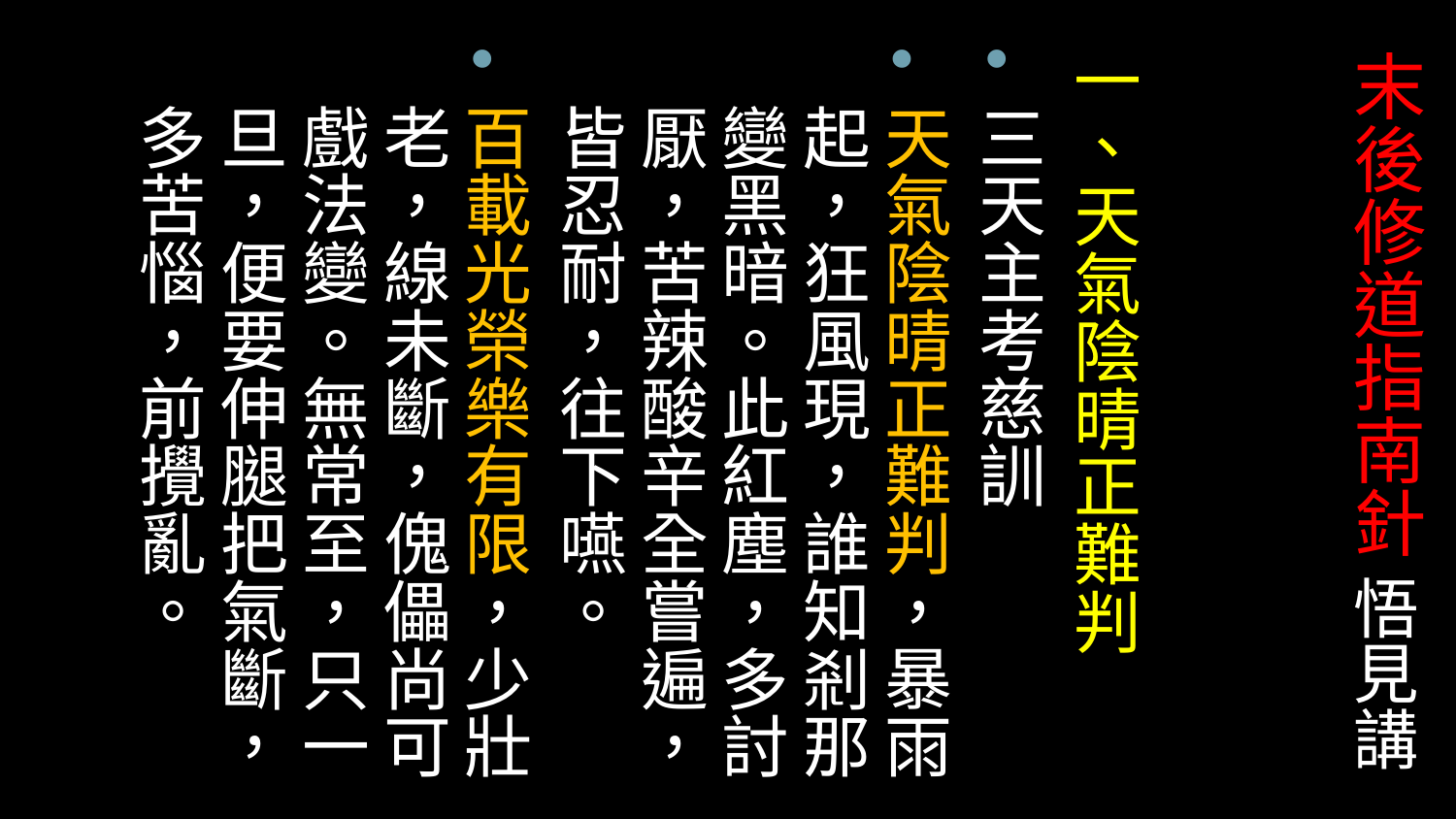

一、天氣陰晴正難判
三天主考慈訓
天氣陰晴正難判，暴雨起，狂風現，誰知剎那變黑暗。此紅塵，多討厭，苦辣酸辛全嘗遍，皆忍耐，往下嚥。
百載光榮樂有限，少壯老，線未斷，傀儡尚可戲法變。無常至，只一旦，便要伸腿把氣斷，多苦惱，前攪亂。

# 末後修道指南針 悟見講